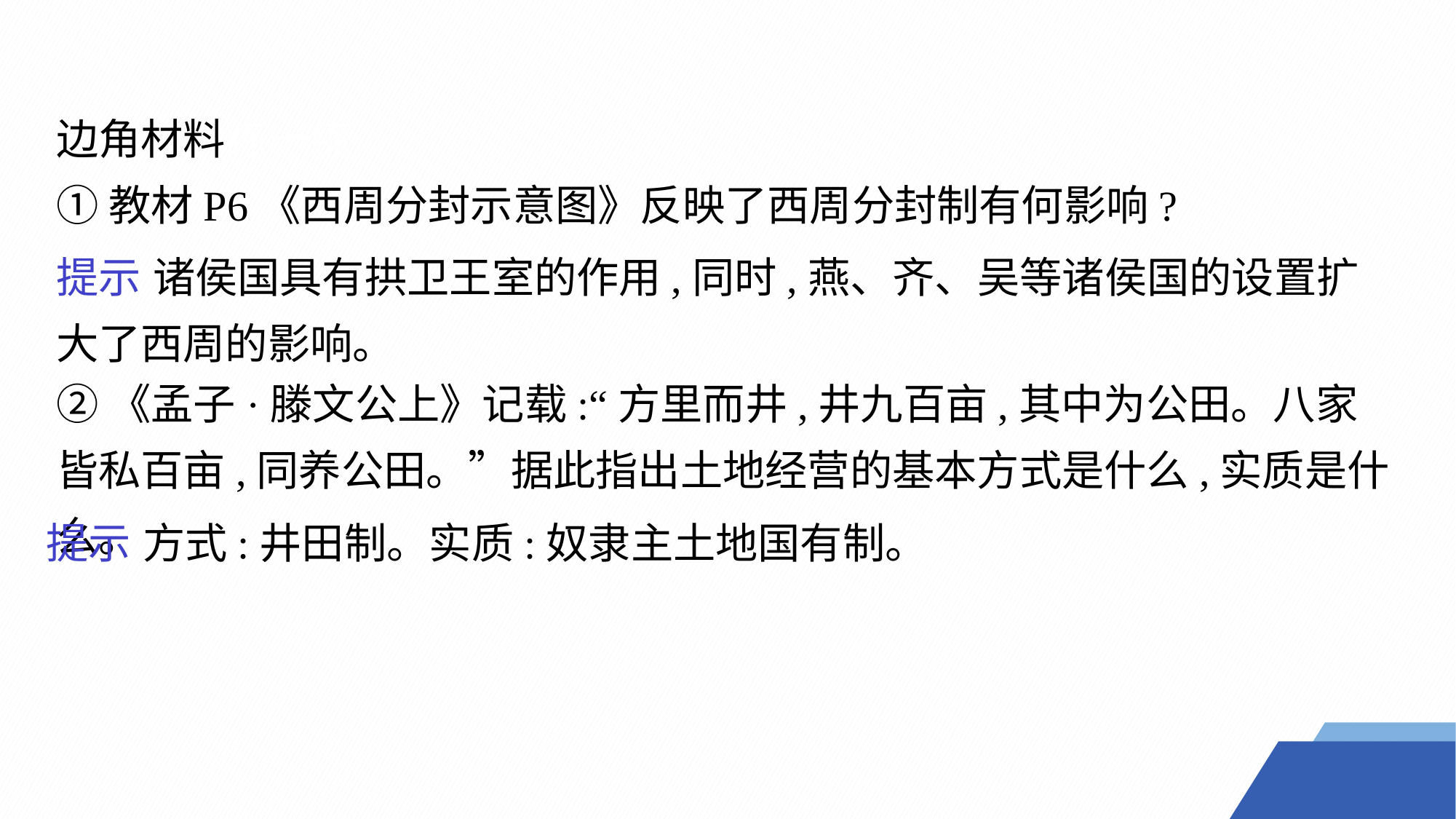

边角材料练一练
①教材P6《西周分封示意图》反映了西周分封制有何影响?

②《孟子·滕文公上》记载:“方里而井,井九百亩,其中为公田。八家皆私百亩,同养公田。”据此指出土地经营的基本方式是什么,实质是什么。
提示 诸侯国具有拱卫王室的作用,同时,燕、齐、吴等诸侯国的设置扩大了西周的影响。
提示 方式:井田制。实质:奴隶主土地国有制。